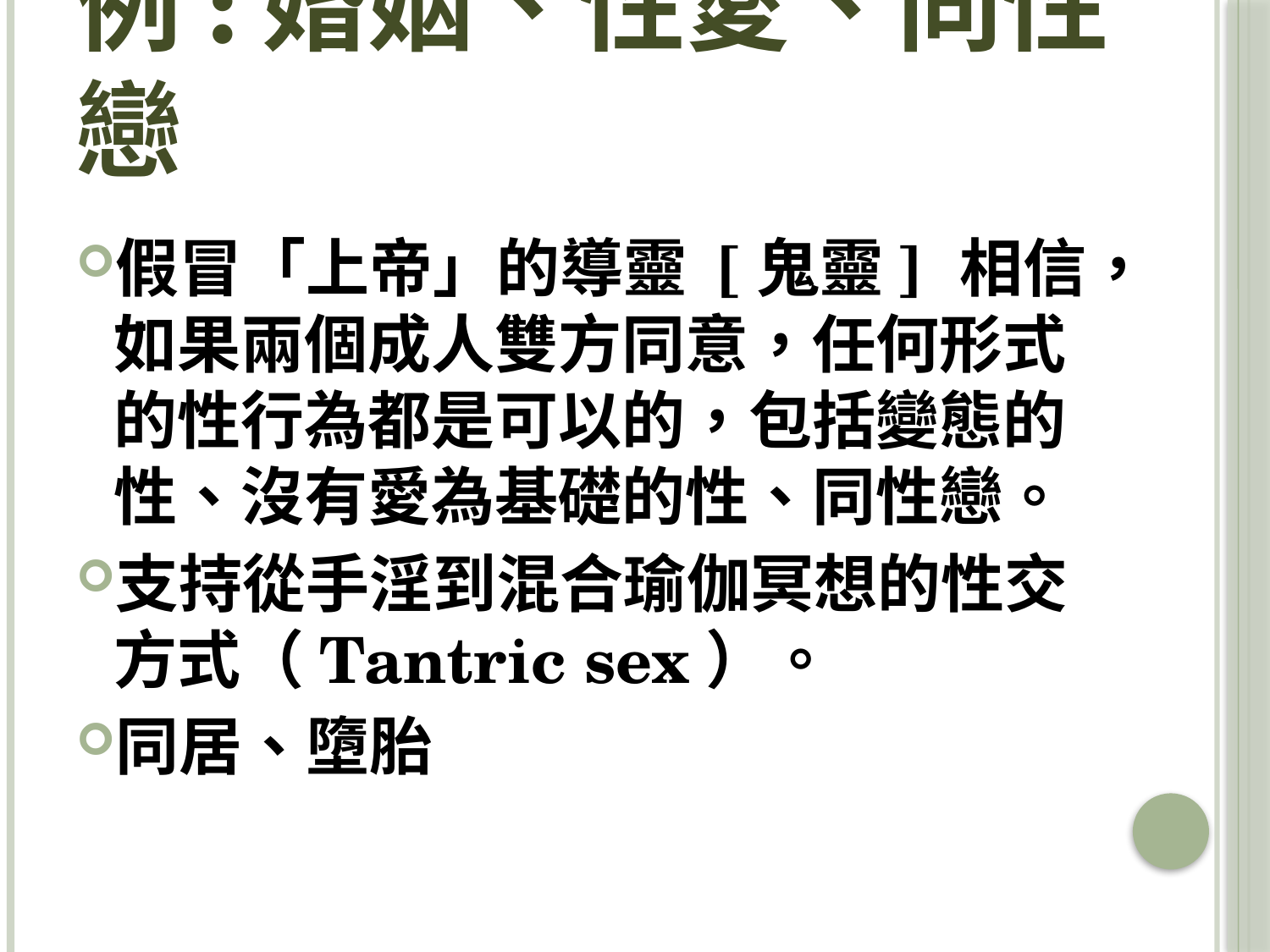

# 例:婚姻、性愛、同性戀
假冒「上帝」的導靈 [鬼靈] 相信，如果兩個成人雙方同意，任何形式的性行為都是可以的，包括變態的性、沒有愛為基礎的性、同性戀。
支持從手淫到混合瑜伽冥想的性交方式（Tantric sex）。
同居、墮胎